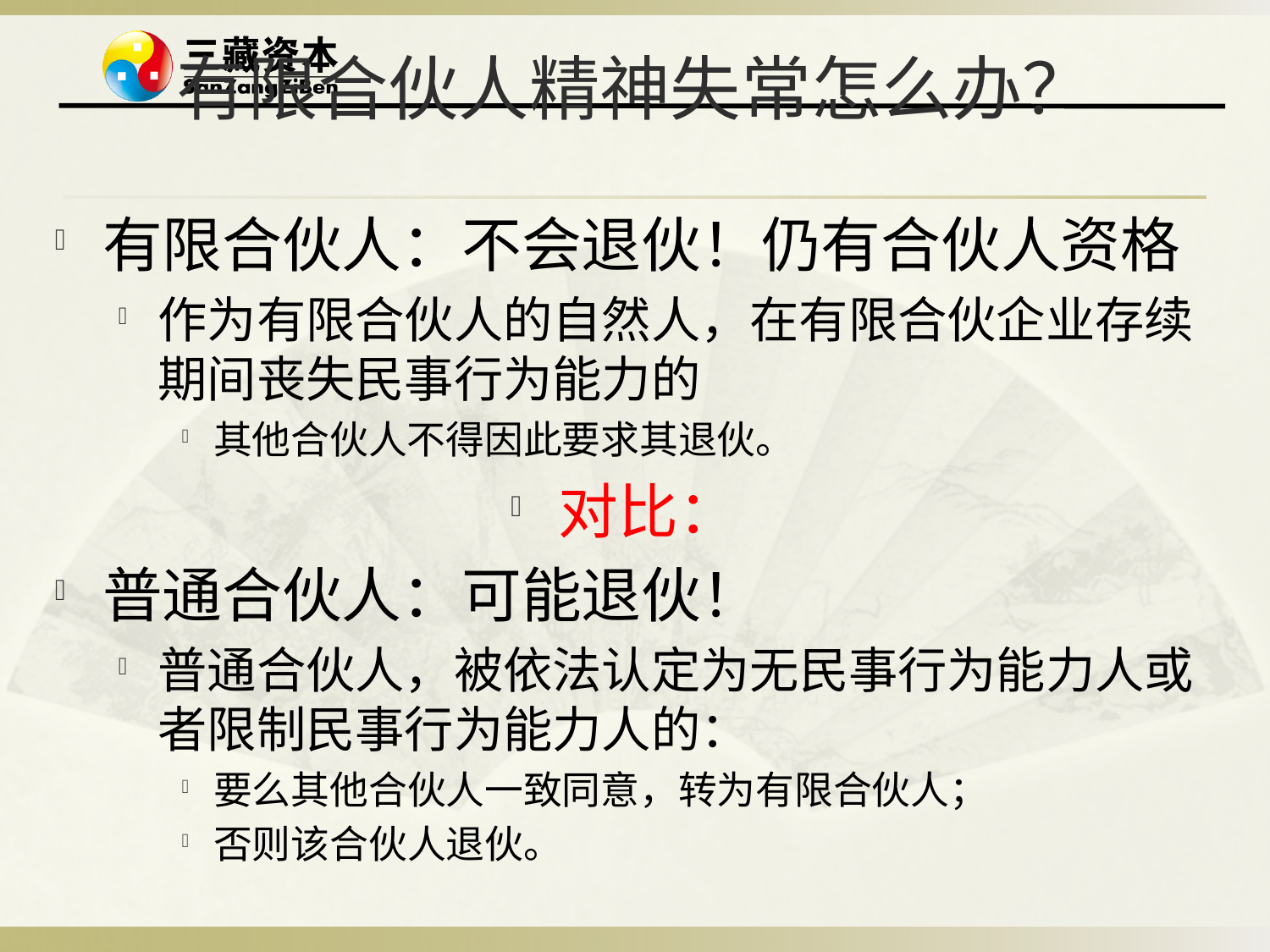

# 有限合伙人精神失常怎么办？
有限合伙人：不会退伙！仍有合伙人资格
作为有限合伙人的自然人，在有限合伙企业存续期间丧失民事行为能力的
其他合伙人不得因此要求其退伙。
对比：
普通合伙人：可能退伙！
普通合伙人，被依法认定为无民事行为能力人或者限制民事行为能力人的：
要么其他合伙人一致同意，转为有限合伙人；
否则该合伙人退伙。